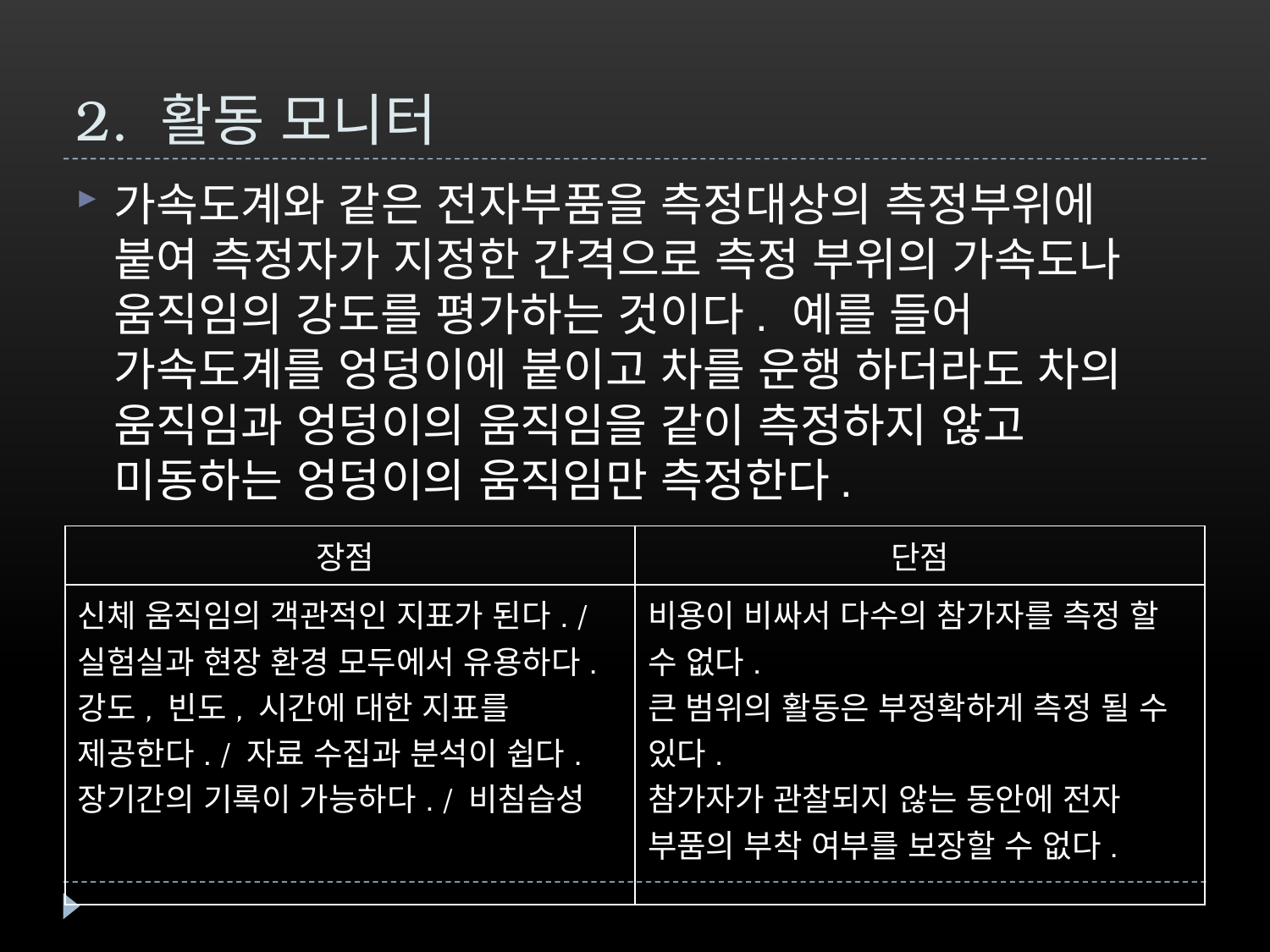

# 2. 활동 모니터
가속도계와 같은 전자부품을 측정대상의 측정부위에 붙여 측정자가 지정한 간격으로 측정 부위의 가속도나 움직임의 강도를 평가하는 것이다. 예를 들어 가속도계를 엉덩이에 붙이고 차를 운행 하더라도 차의 움직임과 엉덩이의 움직임을 같이 측정하지 않고 미동하는 엉덩이의 움직임만 측정한다.

| 장점 | 단점 |
| --- | --- |
| 신체 움직임의 객관적인 지표가 된다. / 실험실과 현장 환경 모두에서 유용하다. 강도, 빈도, 시간에 대한 지표를 제공한다. / 자료 수집과 분석이 쉽다. 장기간의 기록이 가능하다. / 비침습성 | 비용이 비싸서 다수의 참가자를 측정 할 수 없다. 큰 범위의 활동은 부정확하게 측정 될 수 있다. 참가자가 관찰되지 않는 동안에 전자 부품의 부착 여부를 보장할 수 없다. |